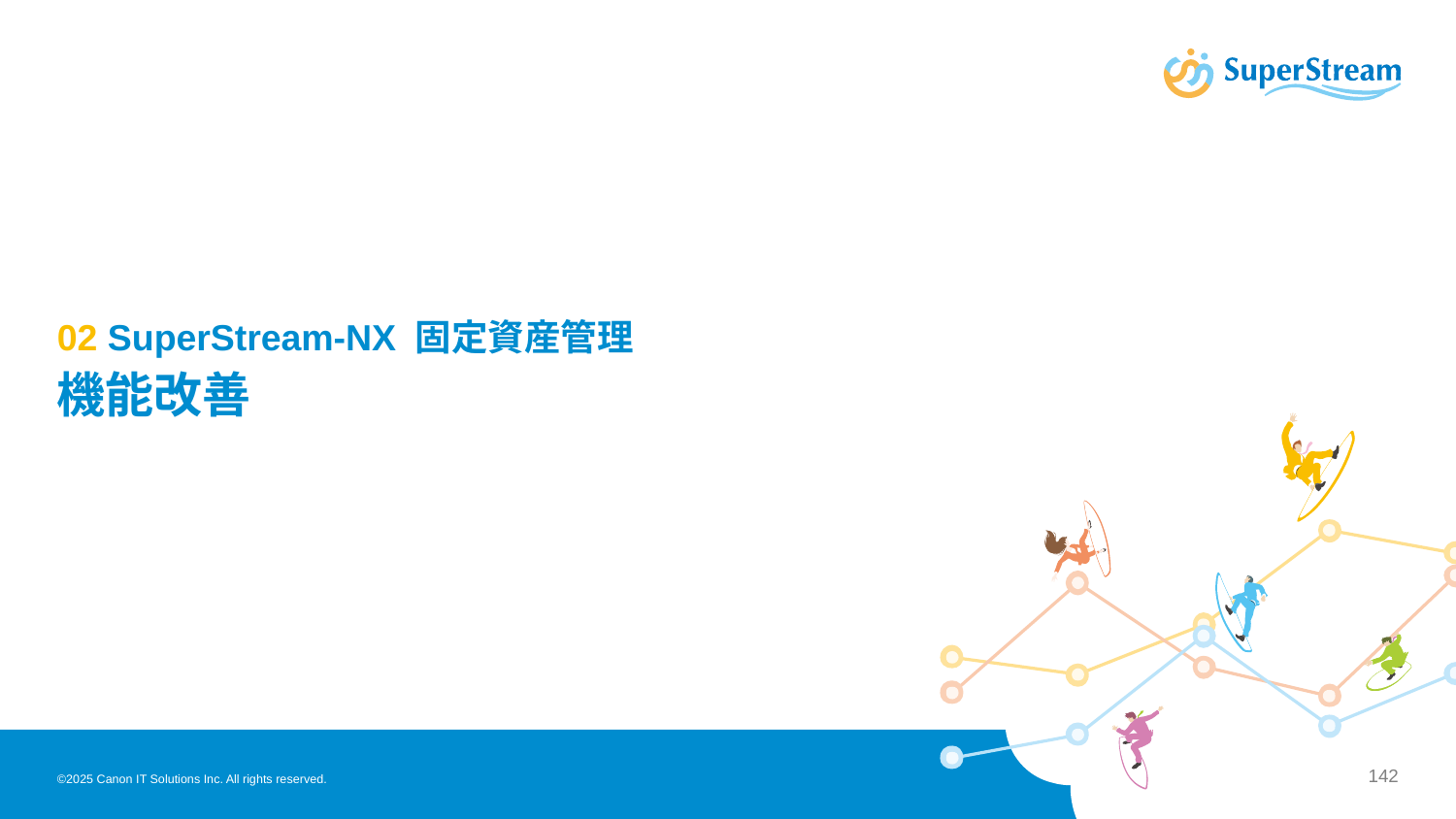

# 02 SuperStream-NX 固定資産管理 機能改善
©2025 Canon IT Solutions Inc. All rights reserved.
142